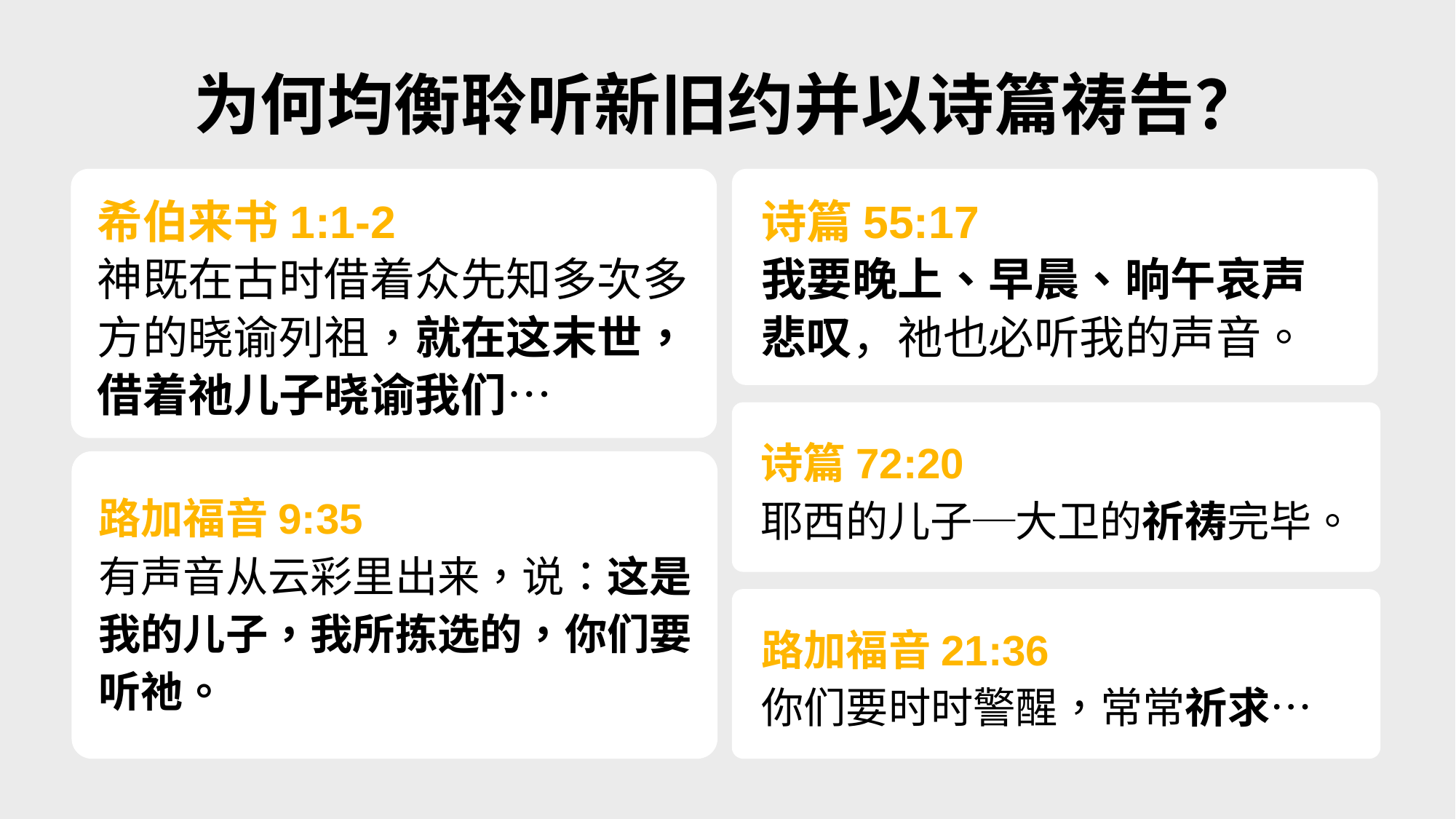

为何均衡聆听新旧约并以诗篇祷告？

希伯来书1:1-2
神既在古时借着众先知多次多方的晓谕列祖，就在这末世，借着祂儿子晓谕我们…
诗篇55:17
我要晚上、早晨、晌午哀声悲叹，祂也必听我的声音。

诗篇72:20
耶西的儿子─大卫的祈祷完毕。

路加福音9:35
有声音从云彩里出来，说：这是我的儿子，我所拣选的，你们要听祂。

路加福音21:36
你们要时时警醒，常常祈求…